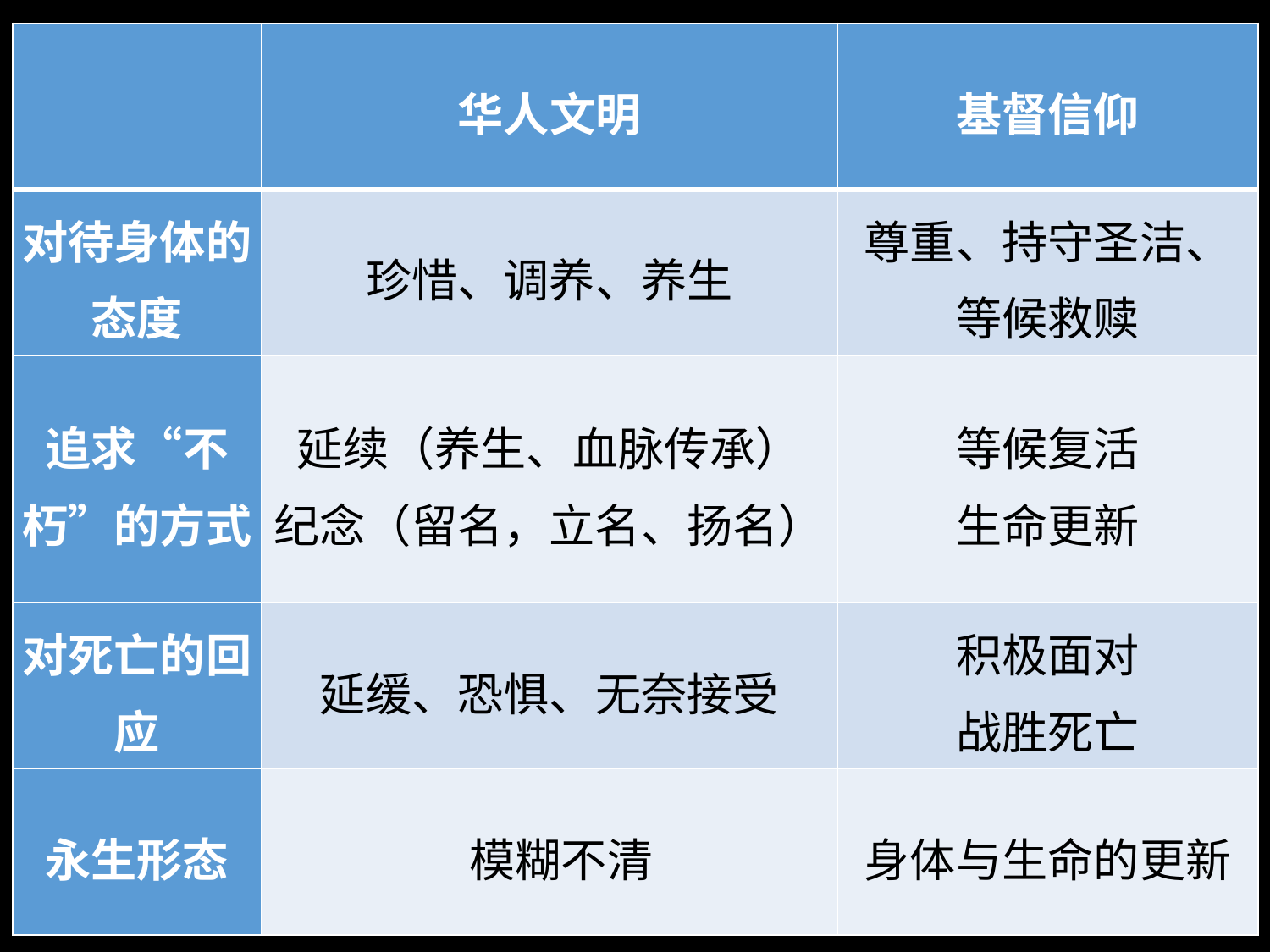

|  | 华人文明 | 基督信仰 |
| --- | --- | --- |
| 对待身体的态度 | 珍惜、调养、养生 | 尊重、持守圣洁、 等候救赎 |
| 追求“不朽”的方式 | 延续（养生、血脉传承） 纪念（留名，立名、扬名） | 等候复活 生命更新 |
| 对死亡的回应 | 延缓、恐惧、无奈接受 | 积极面对 战胜死亡 |
| 永生形态 | 模糊不清 | 身体与生命的更新 |